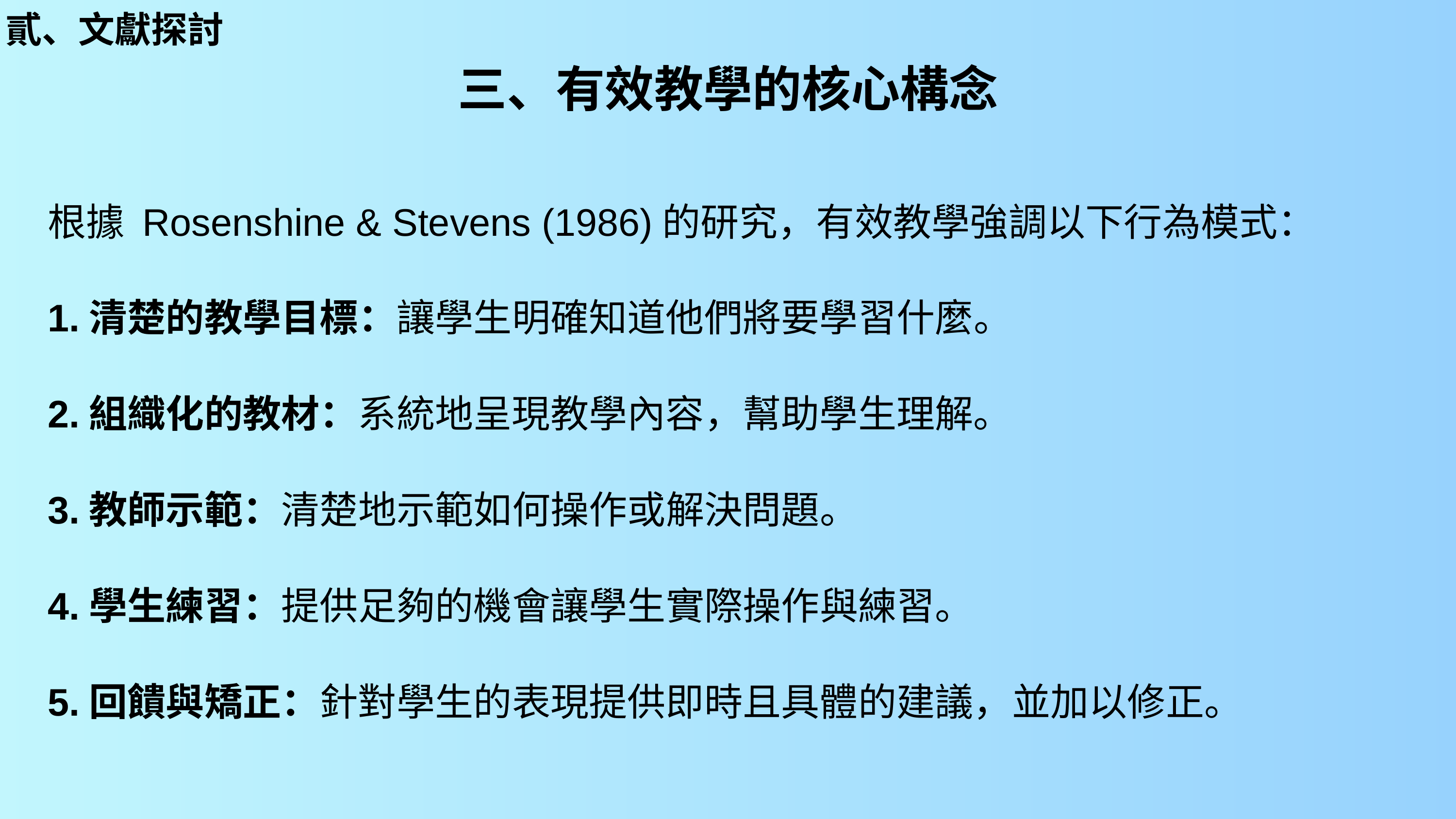

貳、文獻探討

三、有效教學的核心構念
根據 Rosenshine & Stevens (1986)的研究，有效教學強調以下行為模式：
1.清楚的教學目標：讓學生明確知道他們將要學習什麼。
2.組織化的教材：系統地呈現教學內容，幫助學生理解。
3.教師示範：清楚地示範如何操作或解決問題。
4.學生練習：提供足夠的機會讓學生實際操作與練習。
5.回饋與矯正：針對學生的表現提供即時且具體的建議，並加以修正。